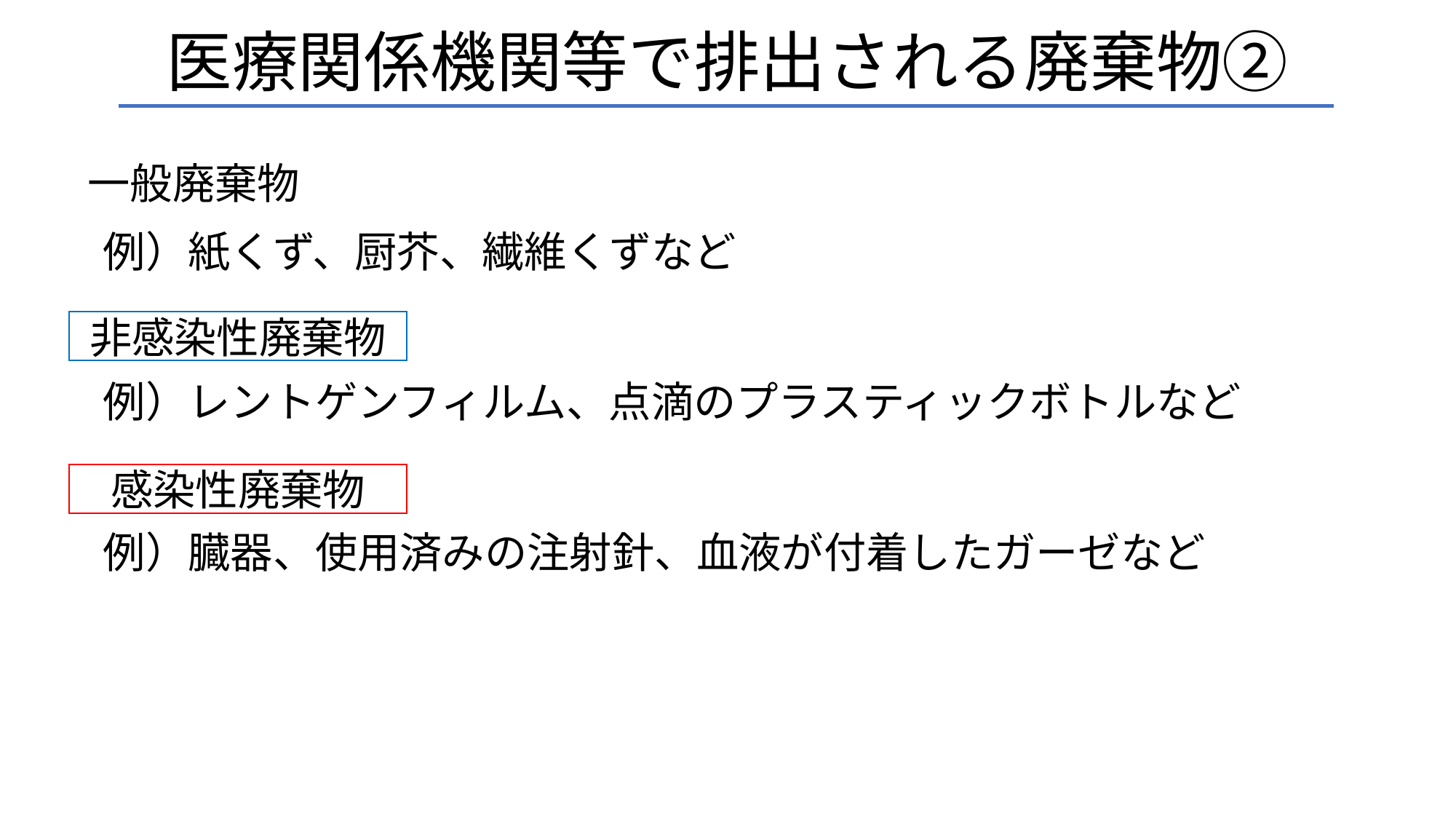

# 医療関係機関等で排出される廃棄物②
一般廃棄物

　例）紙くず、厨芥、繊維くずなど

　例）レントゲンフィルム、点滴のプラスティックボトルなど

　例）臓器、使用済みの注射針、血液が付着したガーゼなど

非感染性廃棄物
感染性廃棄物